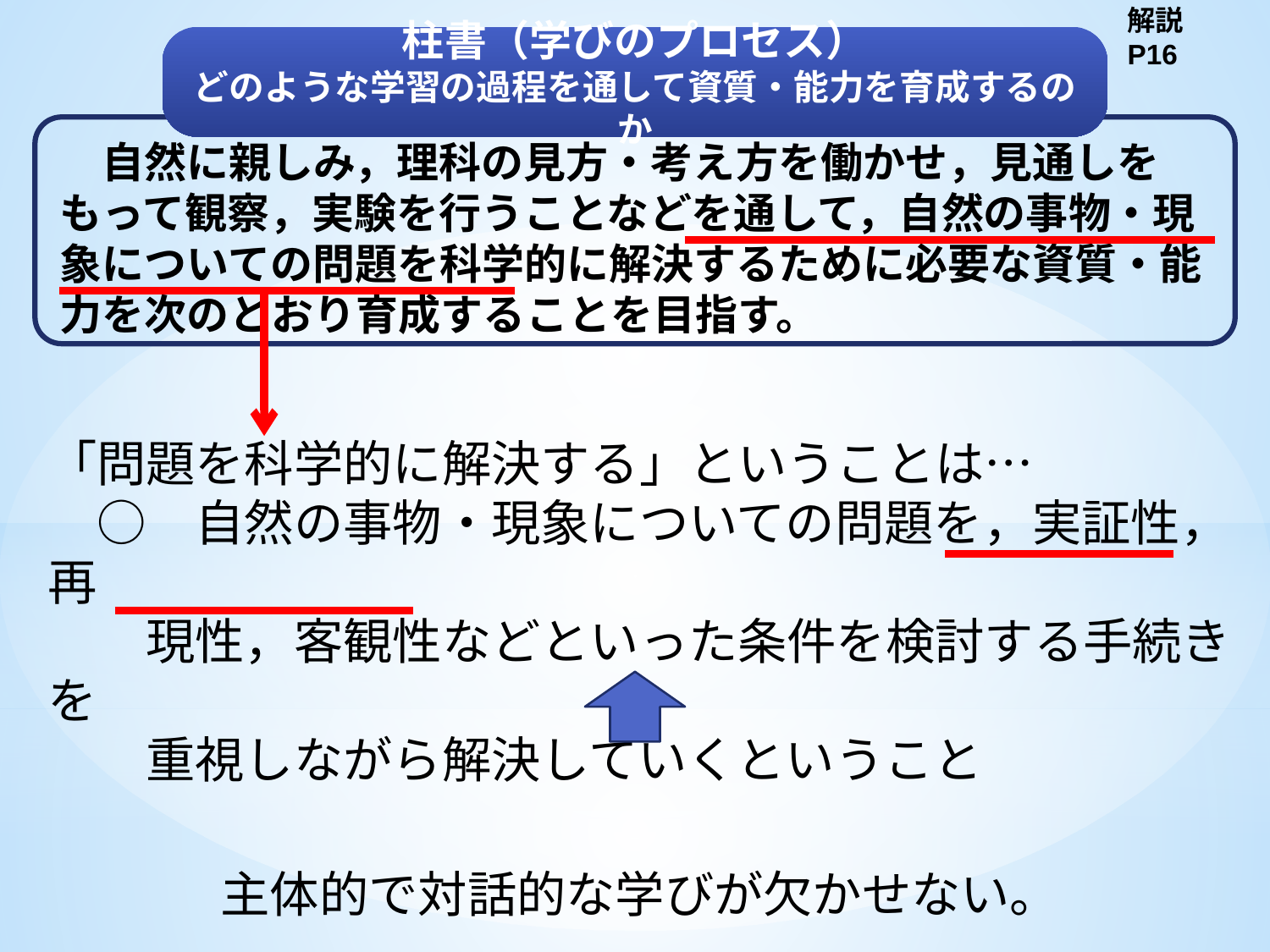

解説　P16
柱書（学びのプロセス）
どのような学習の過程を通して資質・能力を育成するのか

　自然に親しみ，理科の見方・考え方を働かせ，見通しをもって観察，実験を行うことなどを通して，自然の事物・現象についての問題を科学的に解決するために必要な資質・能力を次のとおり育成することを目指す。

「問題を科学的に解決する」ということは…
　○　自然の事物・現象についての問題を，実証性，再
　　現性，客観性などといった条件を検討する手続きを
　　重視しながら解決していくということ

主体的で対話的な学びが欠かせない。